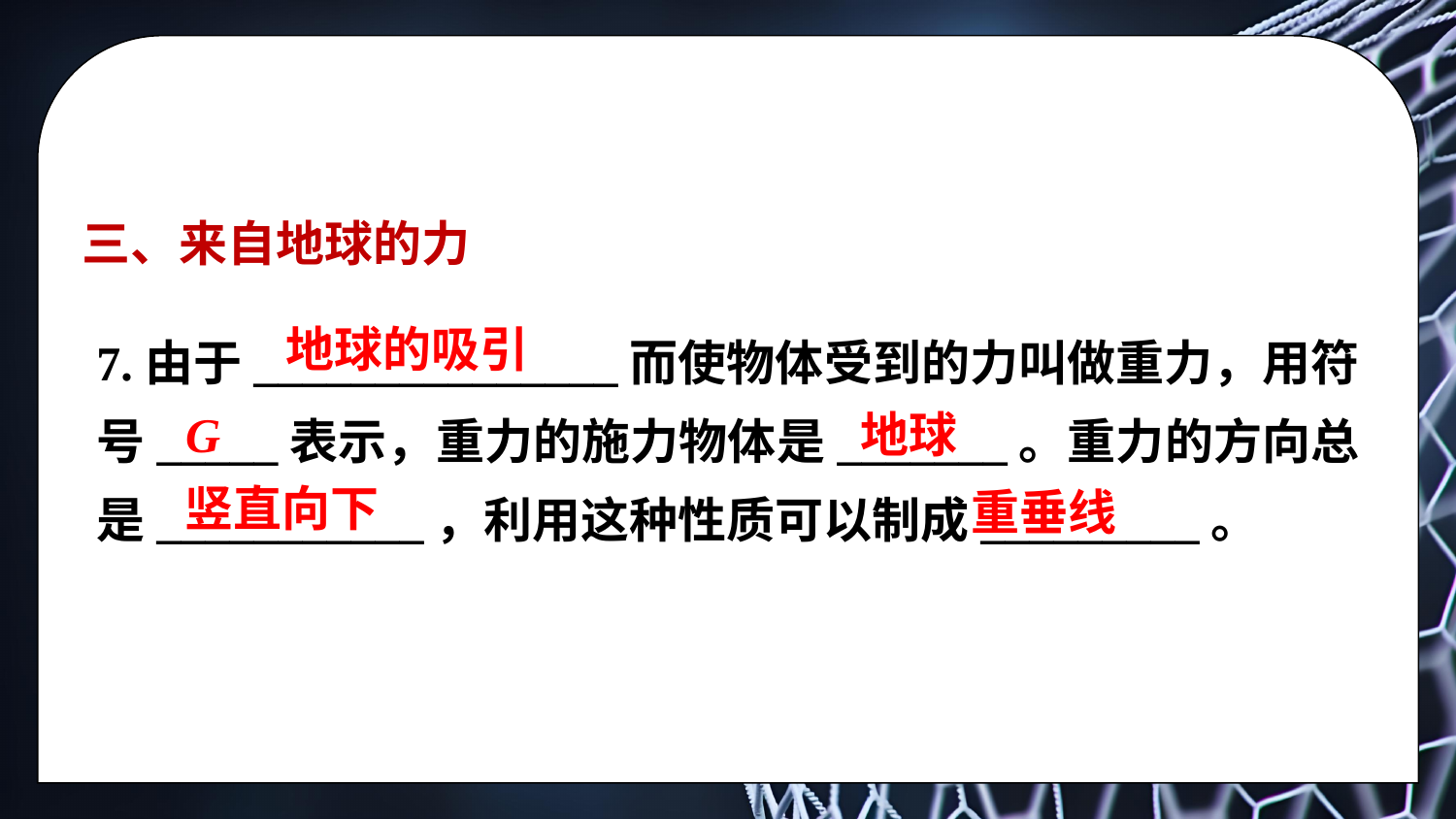

三、来自地球的力
7.由于_______________而使物体受到的力叫做重力，用符号_____表示，重力的施力物体是_______。重力的方向总是___________，利用这种性质可以制成_________。
地球的吸引
地球
G
竖直向下
重垂线